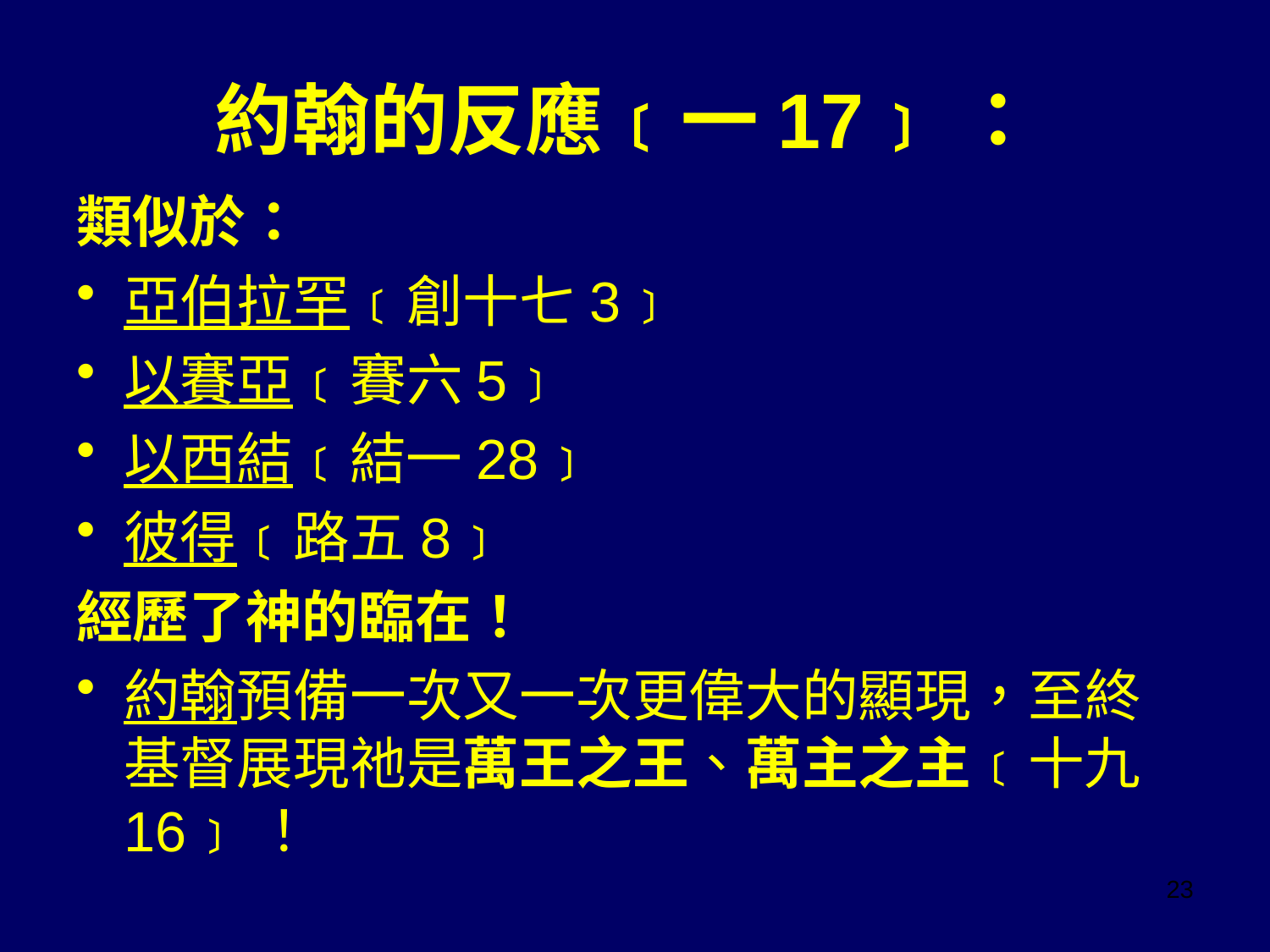

# 約翰的反應﹝一17﹞：
類似於：
亞伯拉罕﹝創十七3﹞
以賽亞﹝賽六5﹞
以西結﹝結一28﹞
彼得﹝路五8﹞
經歷了神的臨在！
約翰預備一次又一次更偉大的顯現，至終基督展現祂是萬王之王、萬主之主﹝十九16﹞！
23